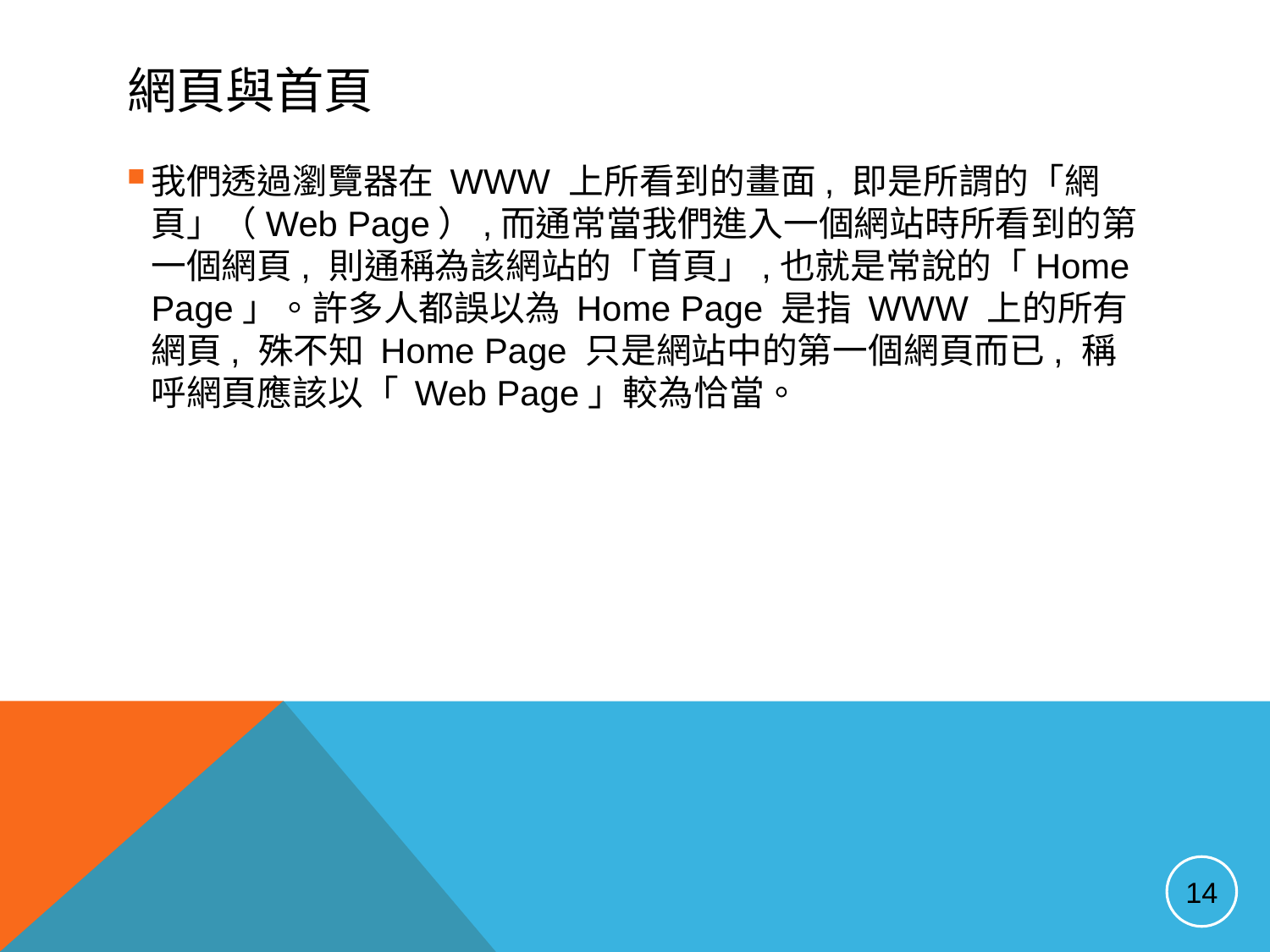

# 網頁與首頁
我們透過瀏覽器在 WWW 上所看到的畫面, 即是所謂的「網頁」（Web Page）,而通常當我們進入一個網站時所看到的第一個網頁, 則通稱為該網站的「首頁」,也就是常說的「Home Page」。許多人都誤以為 Home Page 是指 WWW 上的所有網頁, 殊不知 Home Page 只是網站中的第一個網頁而已, 稱呼網頁應該以「 Web Page」較為恰當。
14